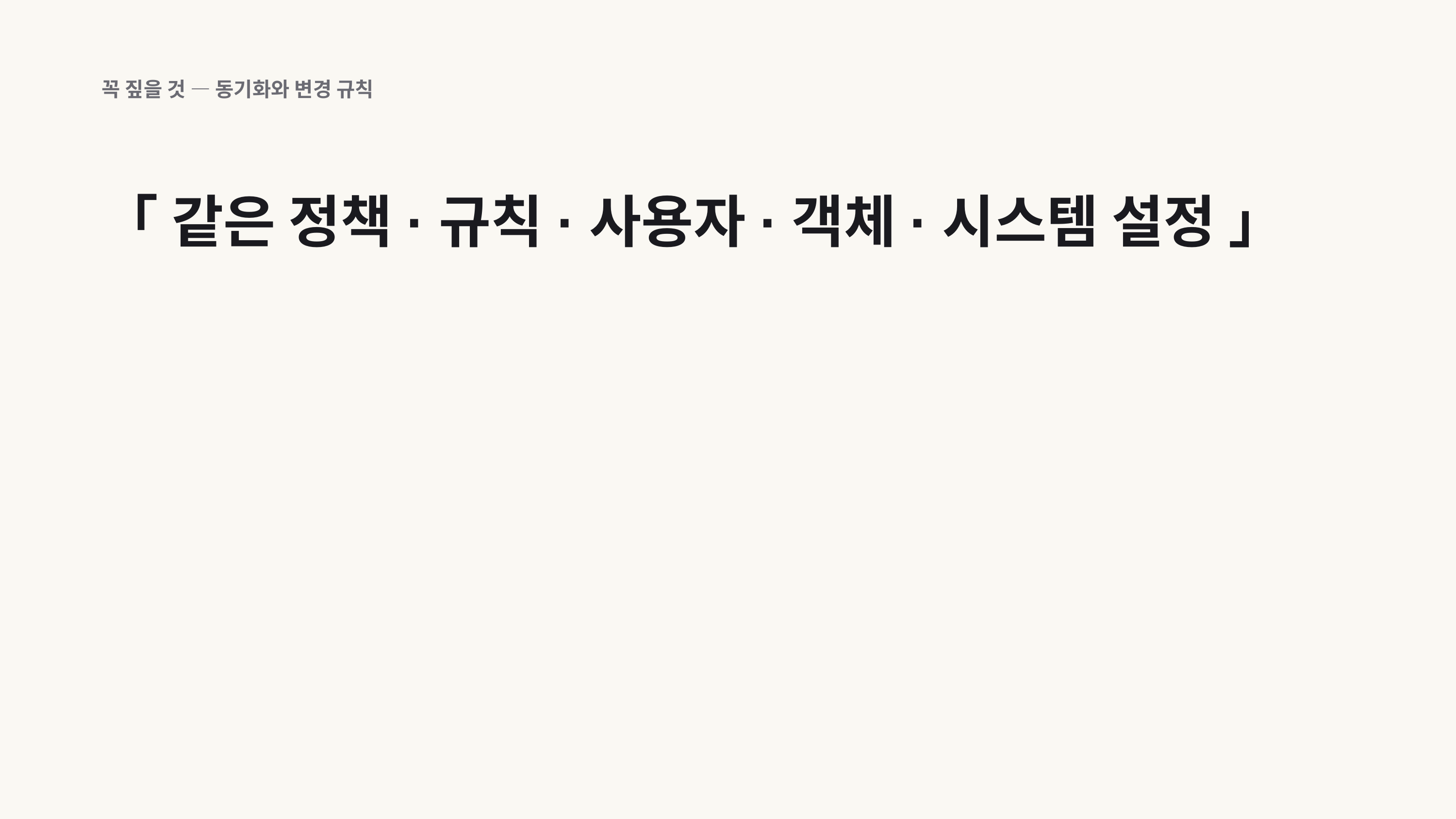

꼭 짚을 것 — 동기화와 변경 규칙
「 같은 정책·규칙·사용자·객체·시스템 설정 」